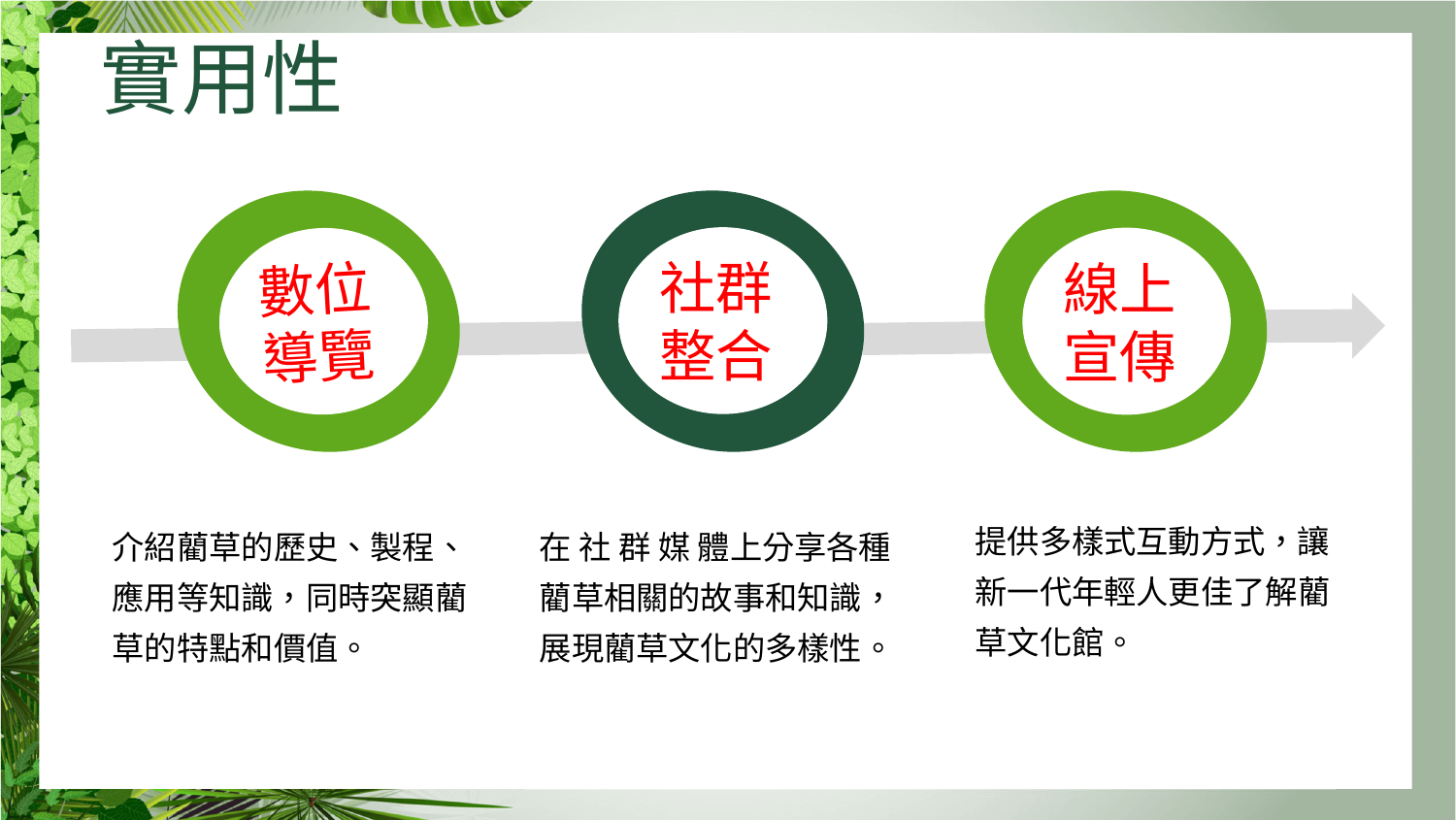

實用性

社群整合

線上宣傳

數位導覽

提供多樣式互動方式，讓新一代年輕人更佳了解藺草文化館。
介紹藺草的歷史、製程、應用等知識，同時突顯藺草的特點和價值。
在 社 群 媒 體上分享各種藺草相關的故事和知識，展現藺草文化的多樣性。